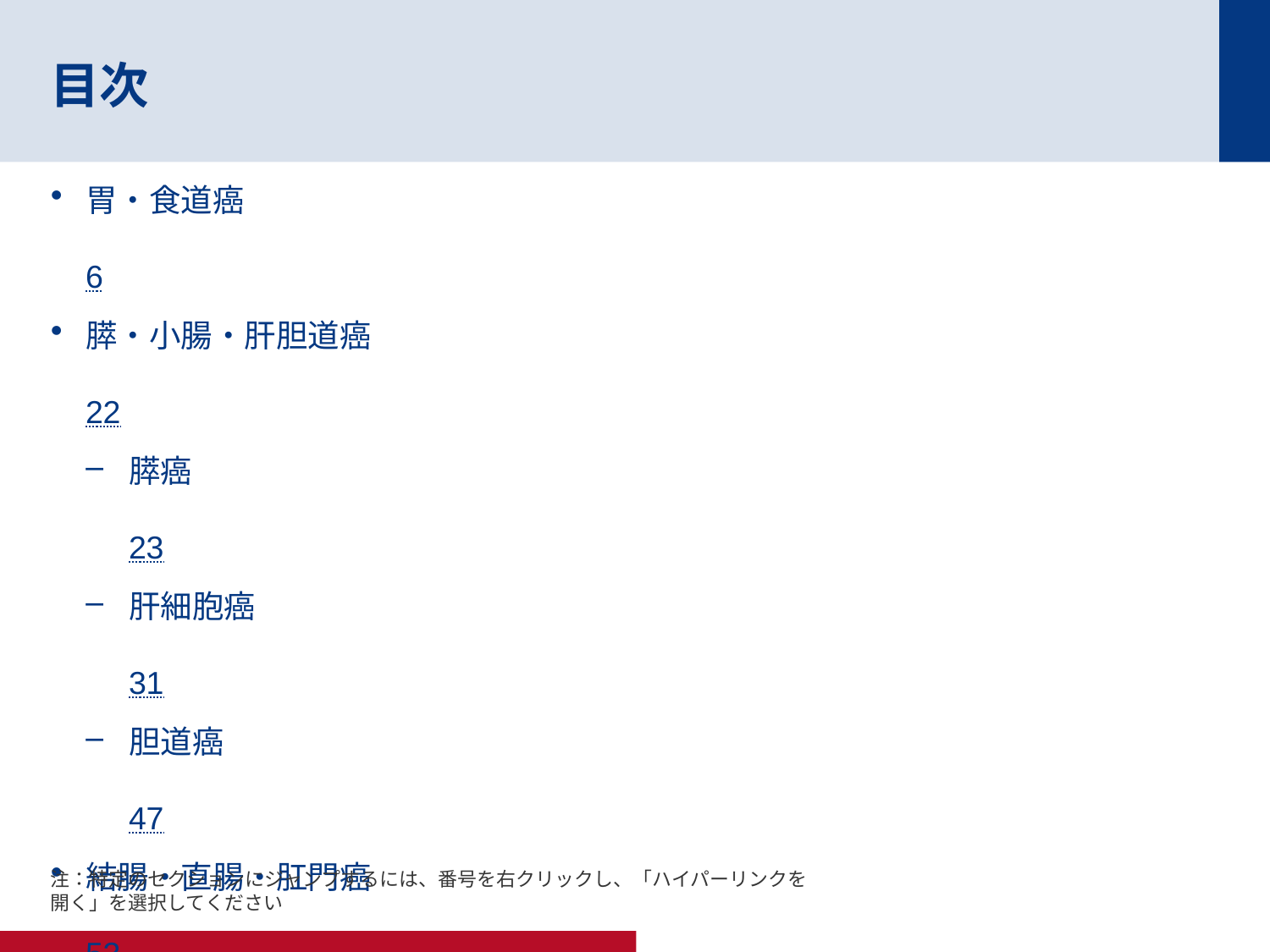

# 目次
胃・食道癌	6
膵・小腸・肝胆道癌	22
膵癌	23
肝細胞癌	31
胆道癌	47
結腸・直腸・肛門癌	53
結腸直腸癌	54
注：特定のセクションにジャンプするには、番号を右クリックし、「ハイパーリンクを開く」を選択してください